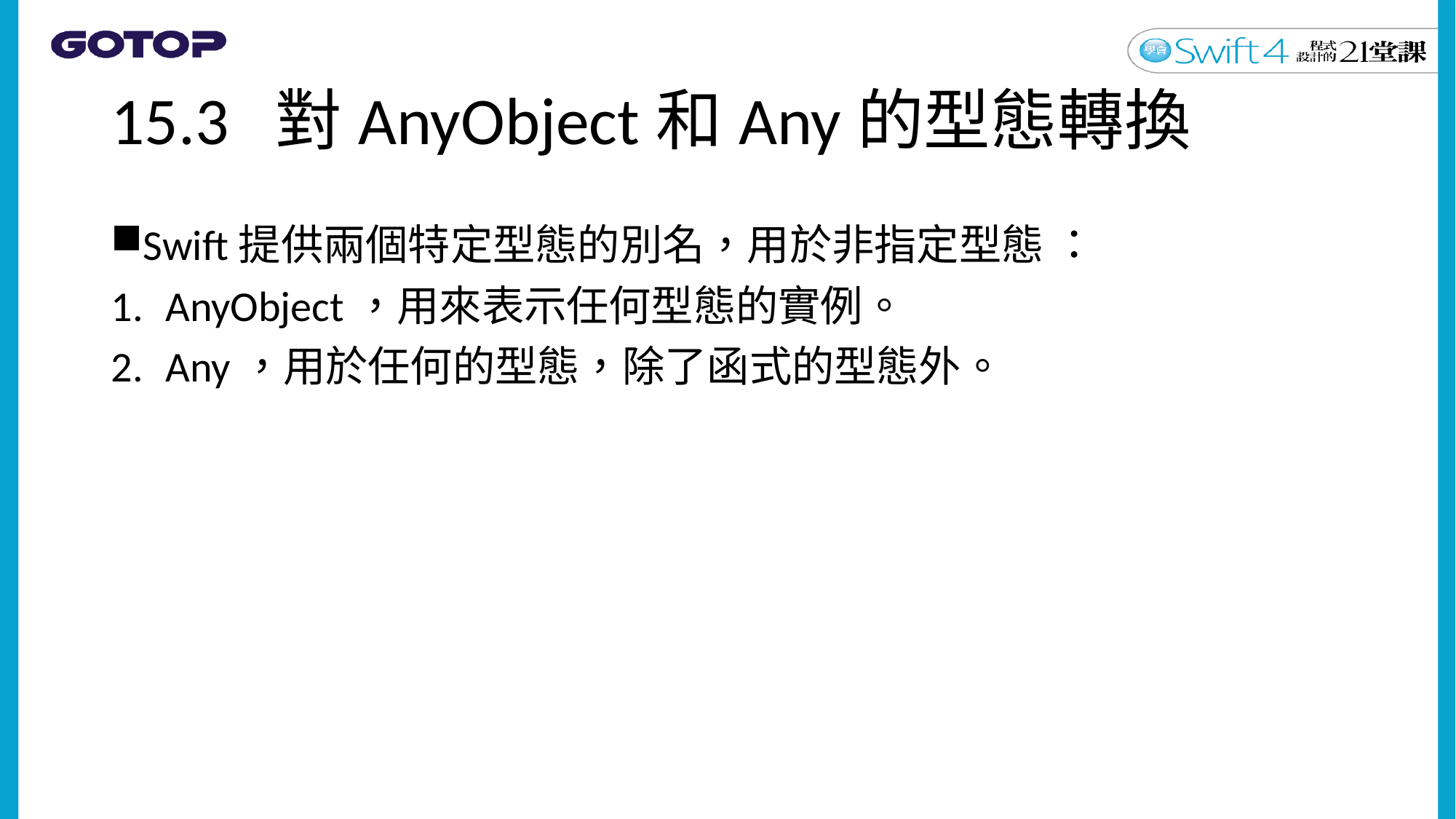

# 15.3  對AnyObject和Any的型態轉換
Swift提供兩個特定型態的別名，用於非指定型態 ：
AnyObject，用來表示任何型態的實例。
Any，用於任何的型態，除了函式的型態外。